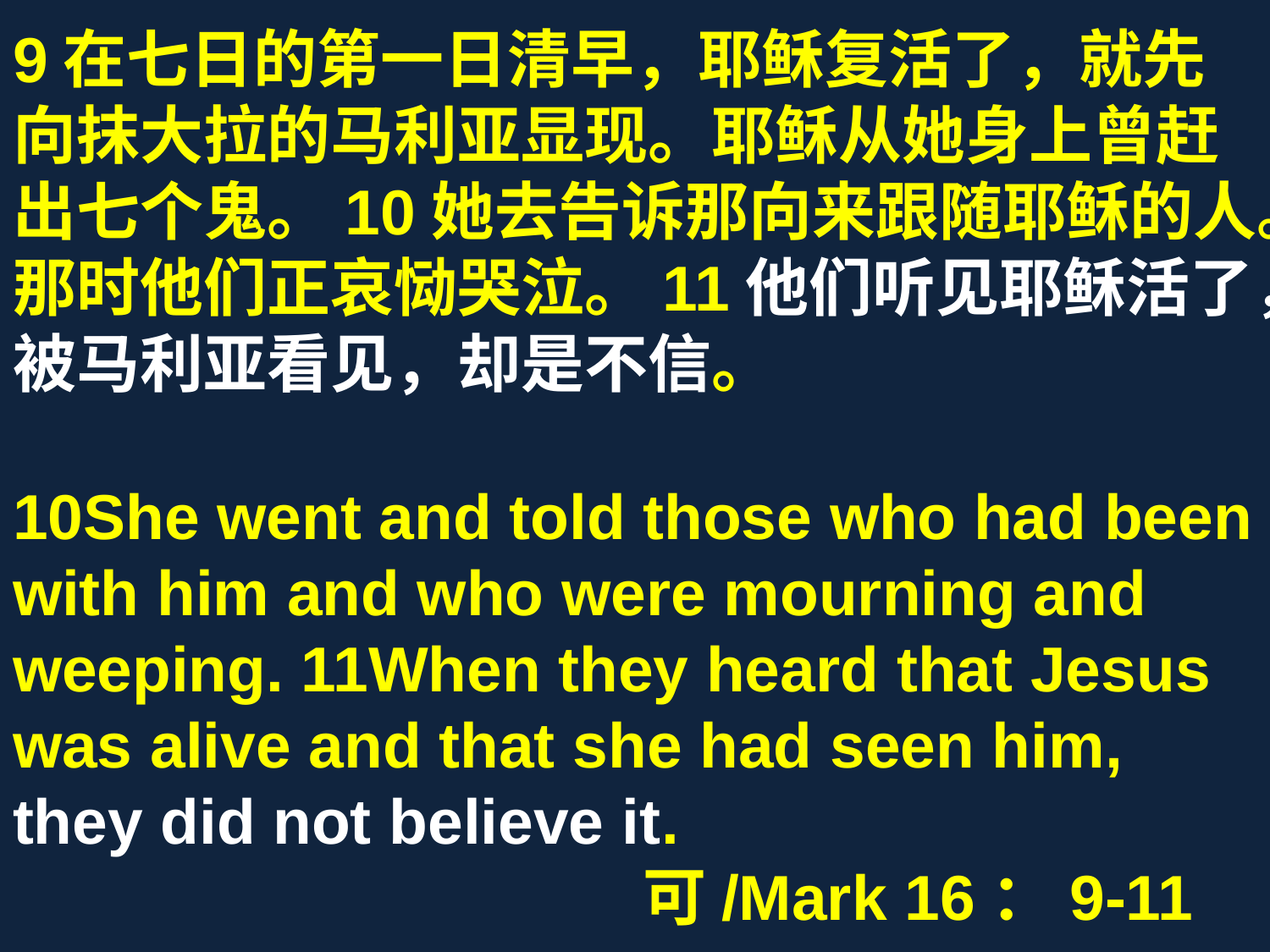

9在七日的第一日清早，耶稣复活了，就先向抹大拉的马利亚显现。耶稣从她身上曾赶出七个鬼。10她去告诉那向来跟随耶稣的人。那时他们正哀恸哭泣。11他们听见耶稣活了，被马利亚看见，却是不信。
10She went and told those who had been with him and who were mourning and weeping. 11When they heard that Jesus was alive and that she had seen him, they did not believe it.
                                   可/Mark 16：9-11